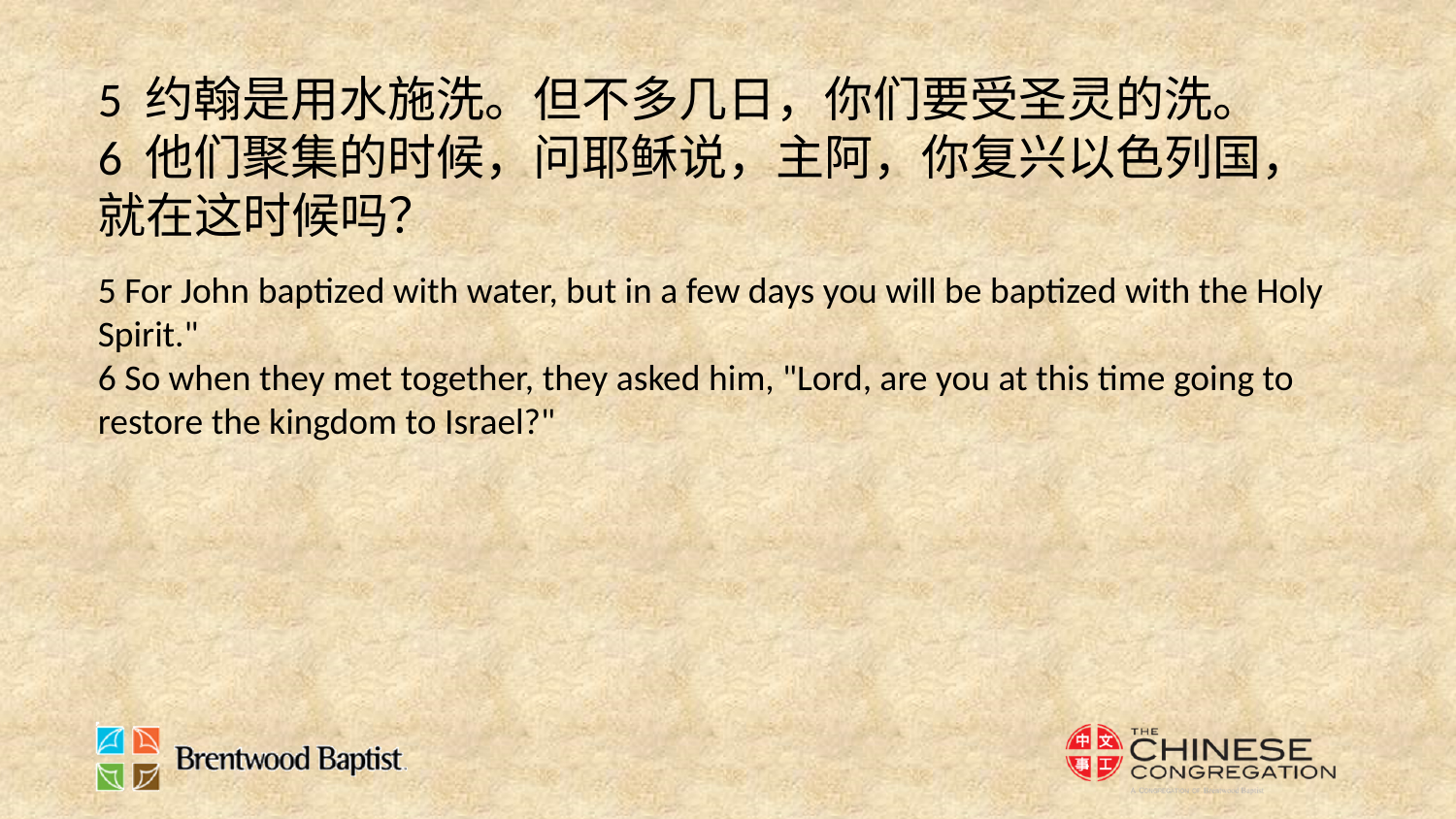

5 约翰是用水施洗。但不多几日，你们要受圣灵的洗。
6 他们聚集的时候，问耶稣说，主阿，你复兴以色列国，就在这时候吗？

5 For John baptized with water, but in a few days you will be baptized with the Holy Spirit."
6 So when they met together, they asked him, "Lord, are you at this time going to restore the kingdom to Israel?"